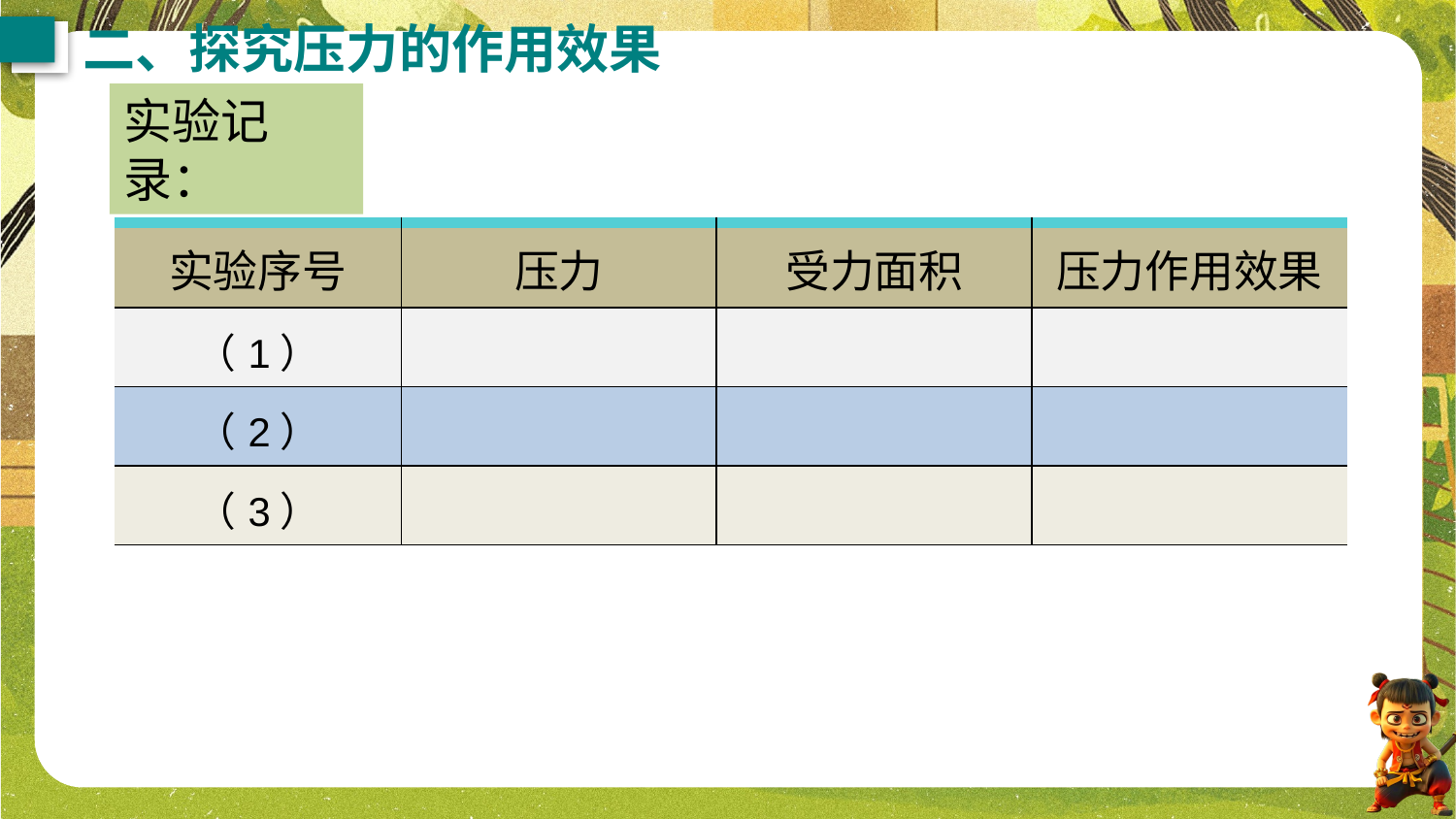

二、探究压力的作用效果

实验记录：
| 实验序号 | 压力 | 受力面积 | 压力作用效果 |
| --- | --- | --- | --- |
| （1） |  |  |  |
| （2） |  |  |  |
| （3） |  |  |  |